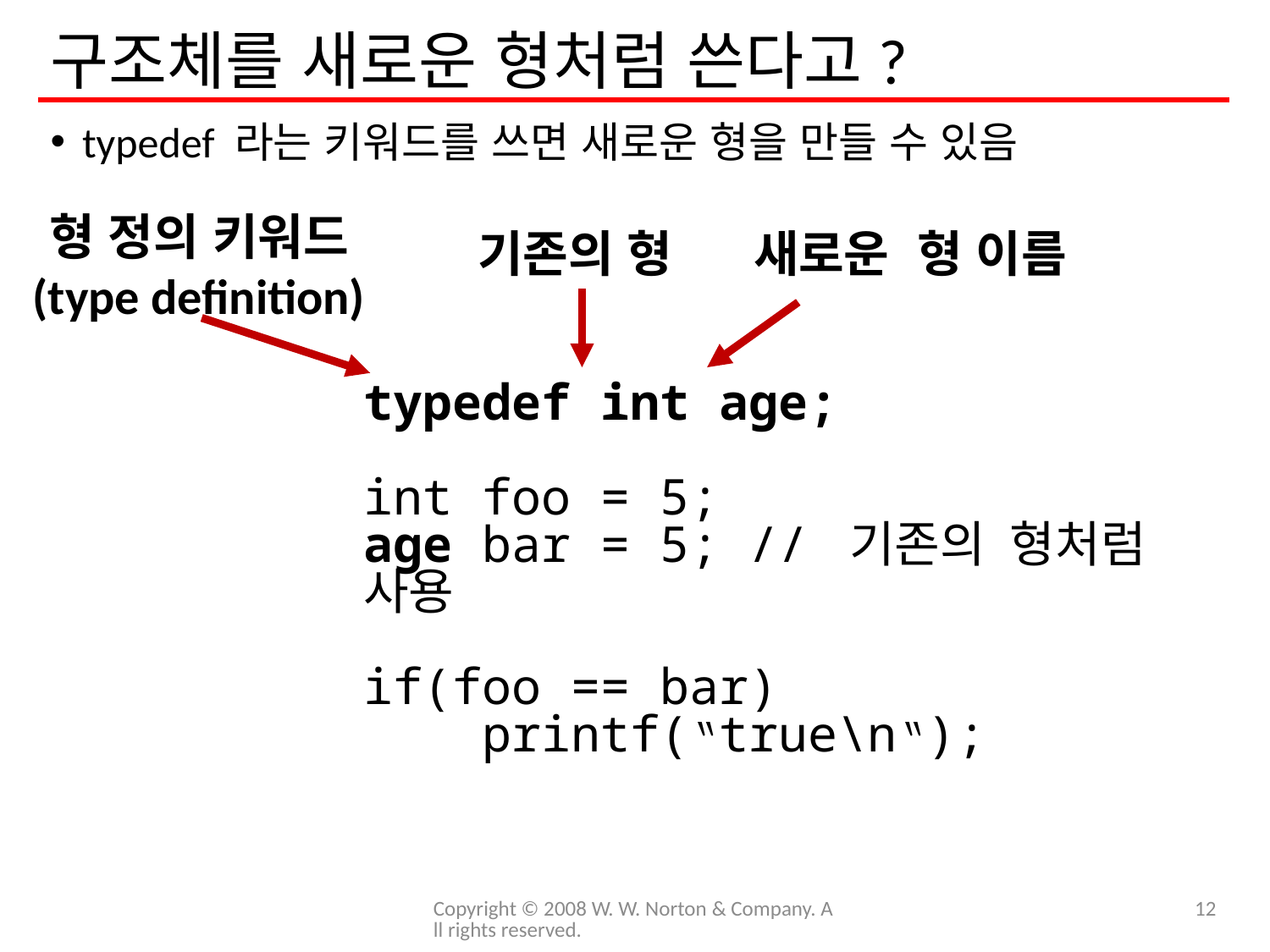

# 구조체를 새로운 형처럼 쓴다고?
typedef 라는 키워드를 쓰면 새로운 형을 만들 수 있음

형 정의 키워드
(type definition)
기존의 형
새로운  형 이름
typedef int age;

int foo = 5;
age bar = 5; // 기존의 형처럼 사용

if(foo == bar)
    printf(“true\n“);
Copyright © 2008 W. W. Norton & Company. All rights reserved.
12